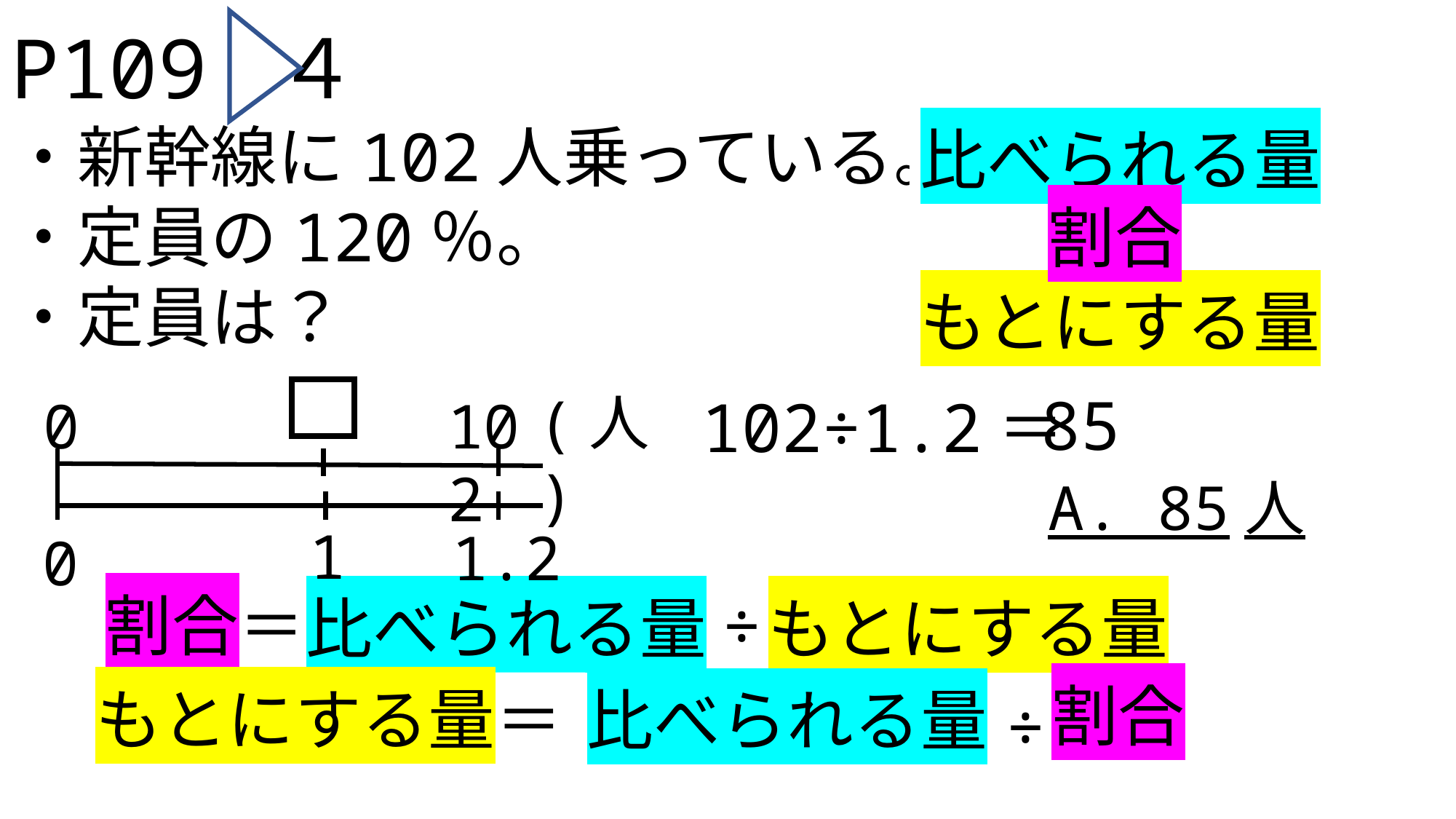

P109 ４
・新幹線に102人乗っている。
・定員の120％。
・定員は？

比べられる量
割合
もとにする量
85

(人)
102÷1.2＝
0
102
A. 85人
1
1.2
0
割合＝　　　　　　÷
比べられる量
もとにする量
割合
もとにする量＝
比べられる量
　　　　　　　÷